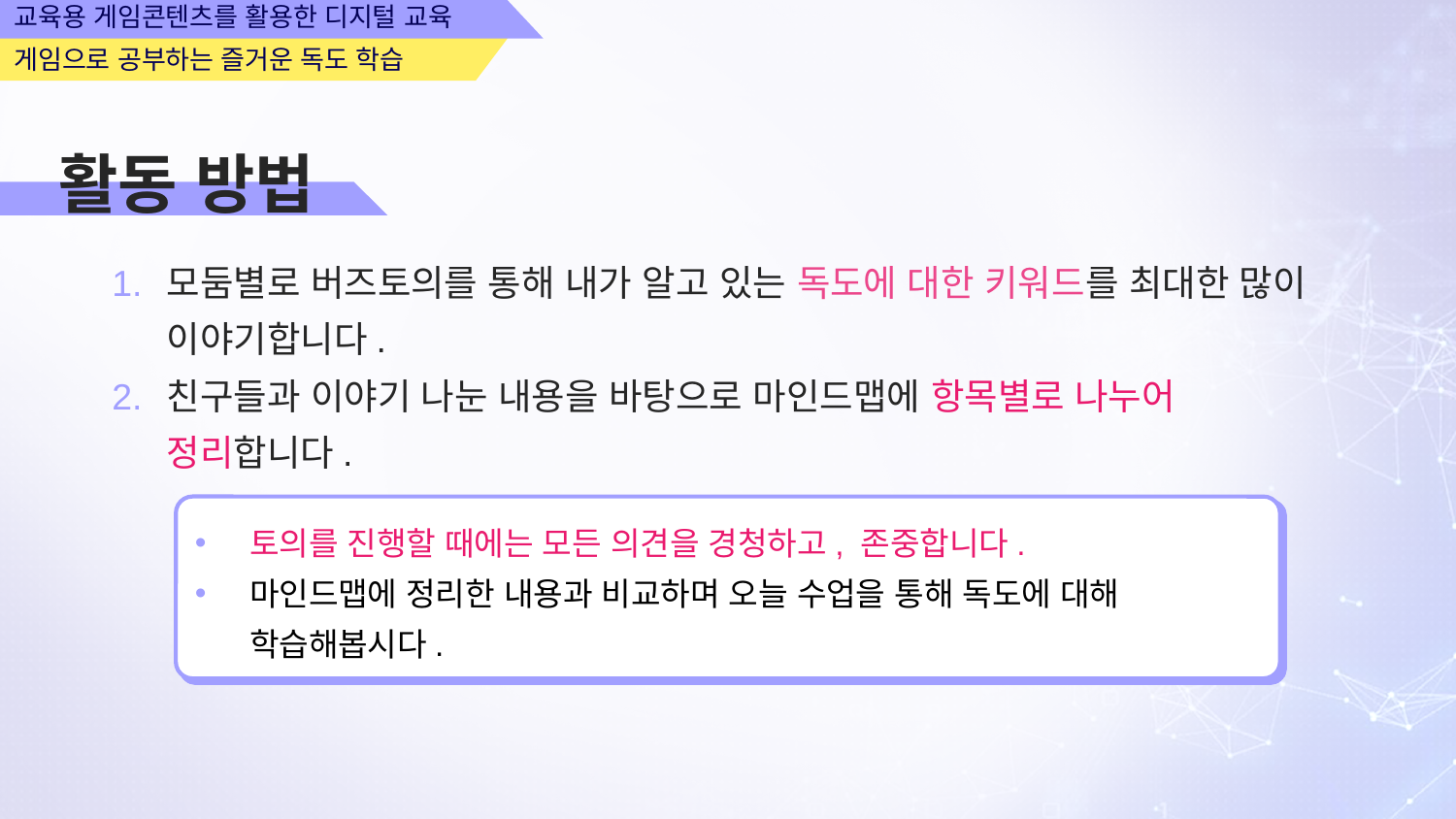

활동 방법

모둠별로 버즈토의를 통해 내가 알고 있는 독도에 대한 키워드를 최대한 많이 이야기합니다.
친구들과 이야기 나눈 내용을 바탕으로 마인드맵에 항목별로 나누어 정리합니다.

토의를 진행할 때에는 모든 의견을 경청하고, 존중합니다.
마인드맵에 정리한 내용과 비교하며 오늘 수업을 통해 독도에 대해 학습해봅시다.